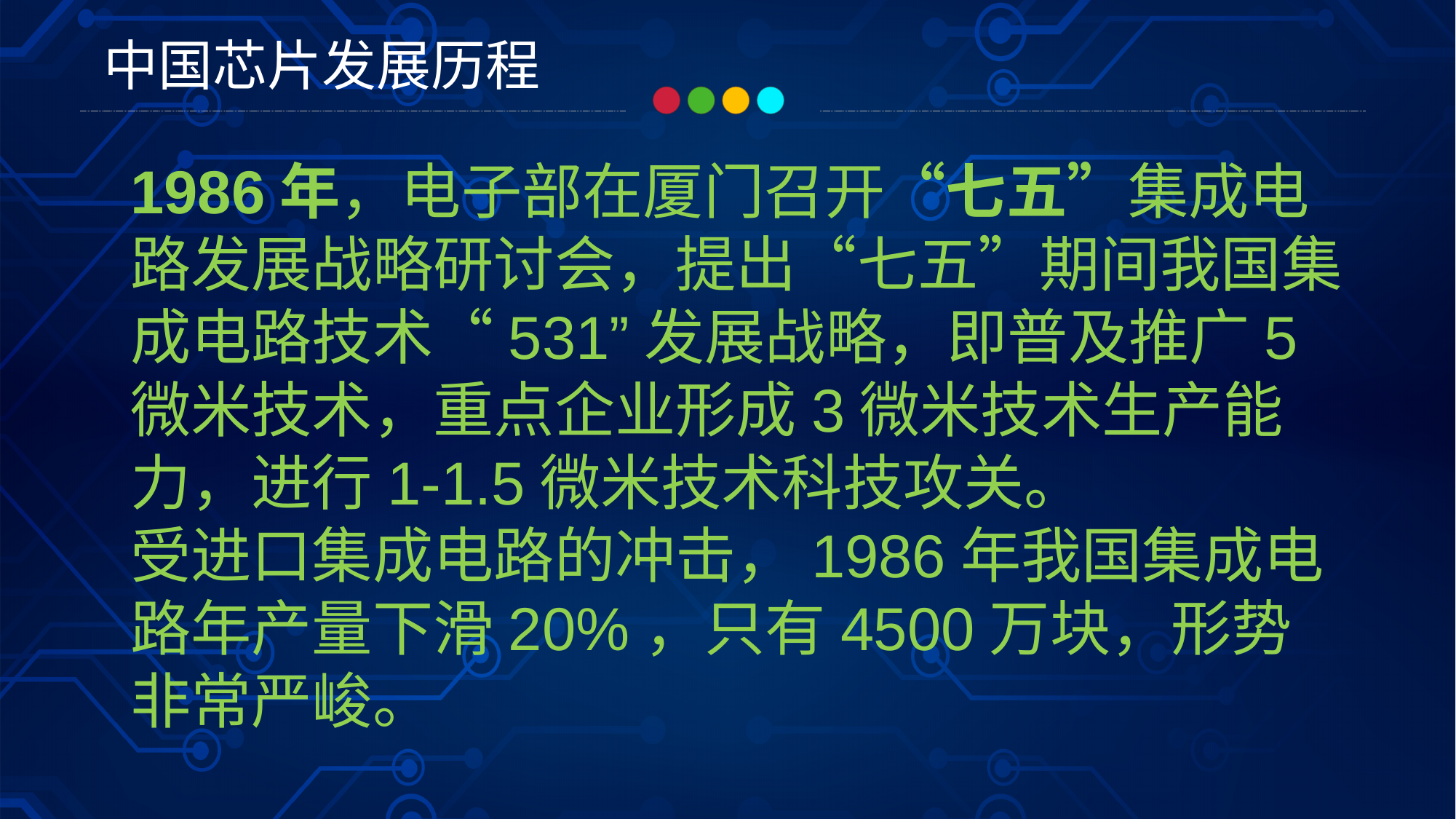

中国芯片发展历程
1986年，电子部在厦门召开“七五”集成电路发展战略研讨会，提出“七五”期间我国集成电路技术“531”发展战略，即普及推广5微米技术，重点企业形成3微米技术生产能力，进行1-1.5微米技术科技攻关。受进口集成电路的冲击，1986年我国集成电路年产量下滑20%，只有4500万块，形势非常严峻。